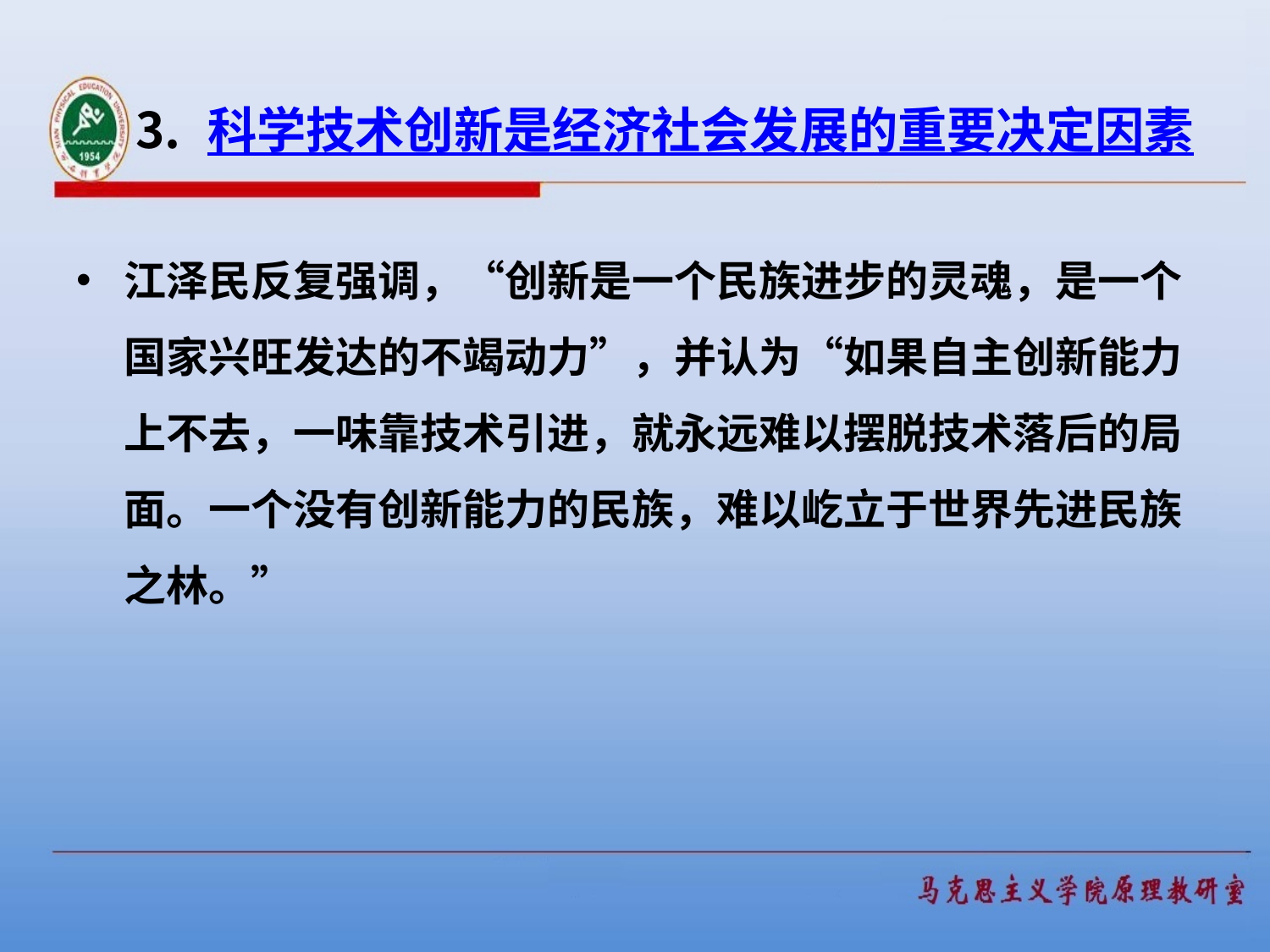

# 科学技术创新是经济社会发展的重要决定因素
江泽民反复强调，“创新是一个民族进步的灵魂，是一个国家兴旺发达的不竭动力”，并认为“如果自主创新能力上不去，一味靠技术引进，就永远难以摆脱技术落后的局面。一个没有创新能力的民族，难以屹立于世界先进民族之林。”